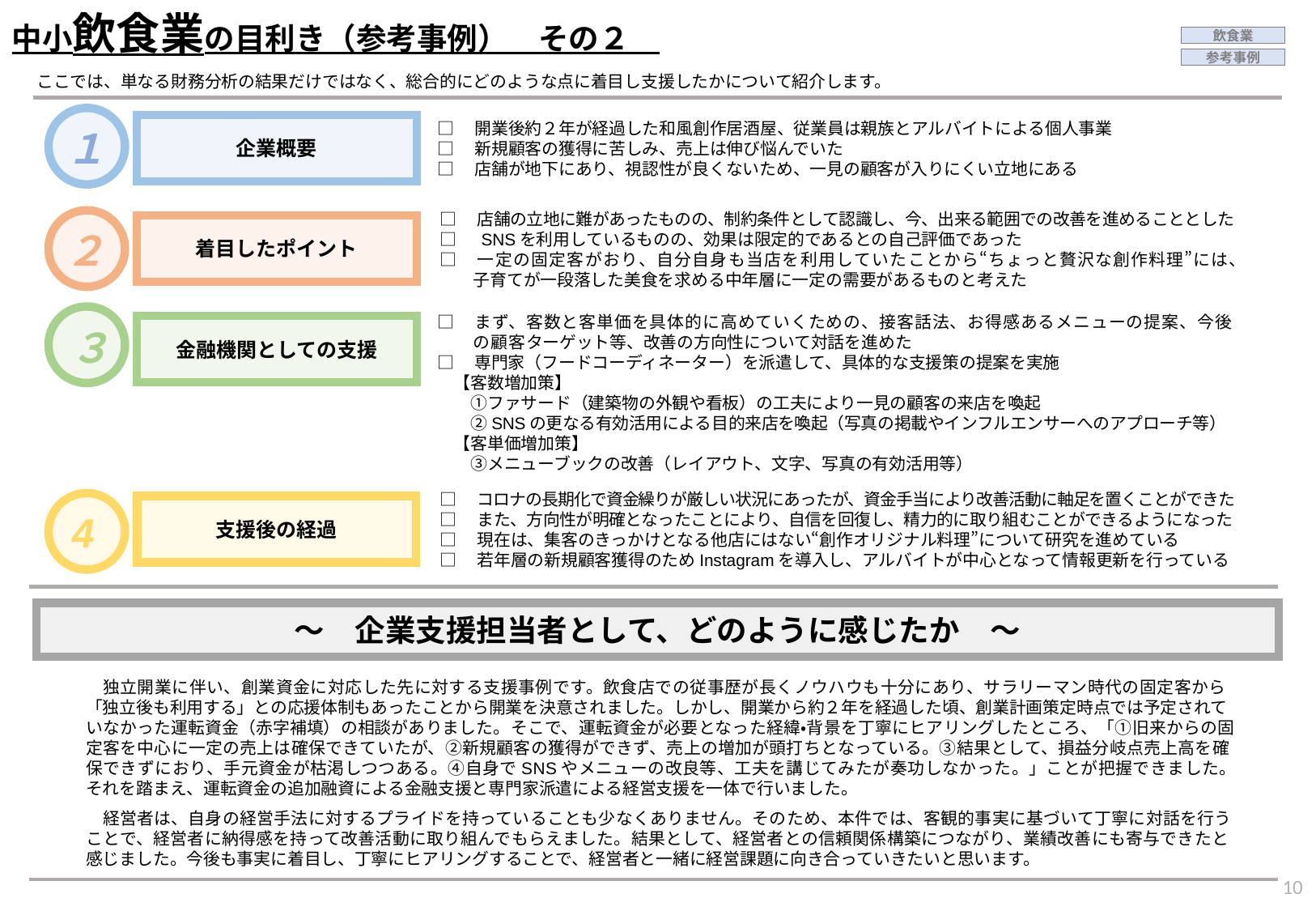

中小飲食業の目利き（参考事例）　その２
飲食業
参考事例
ここでは、単なる財務分析の結果だけではなく、総合的にどのような点に着目し支援したかについて紹介します。

１
企業概要
□　開業後約２年が経過した和風創作居酒屋、従業員は親族とアルバイトによる個人事業
□　新規顧客の獲得に苦しみ、売上は伸び悩んでいた
□　店舗が地下にあり、視認性が良くないため、一見の顧客が入りにくい立地にある
□　店舗の立地に難があったものの、制約条件として認識し、今、出来る範囲での改善を進めることとした
□　SNSを利用しているものの、効果は限定的であるとの自己評価であった
□　一定の固定客がおり、自分自身も当店を利用していたことから“ちょっと贅沢な創作料理”には、
　　子育てが一段落した美食を求める中年層に一定の需要があるものと考えた

着目したポイント
２
□　まず、客数と客単価を具体的に高めていくための、接客話法、お得感あるメニューの提案、今後
　　の顧客ターゲット等、改善の方向性について対話を進めた
□　専門家（フードコーディネーター）を派遣して、具体的な支援策の提案を実施
　【客数増加策】
　　①ファサード（建築物の外観や看板）の工夫により一見の顧客の来店を喚起
　　②SNSの更なる有効活用による目的来店を喚起（写真の掲載やインフルエンサーへのアプローチ等）
　【客単価増加策】
　　③メニューブックの改善（レイアウト、文字、写真の有効活用等）

金融機関としての支援
３
□　コロナの長期化で資金繰りが厳しい状況にあったが、資金手当により改善活動に軸足を置くことができた
□　また、方向性が明確となったことにより、自信を回復し、精力的に取り組むことができるようになった
□　現在は、集客のきっかけとなる他店にはない“創作オリジナル料理”について研究を進めている
□　若年層の新規顧客獲得のためInstagramを導入し、アルバイトが中心となって情報更新を行っている

支援後の経過
4
～　企業支援担当者として、どのように感じたか　～
　独立開業に伴い、創業資金に対応した先に対する支援事例です。飲食店での従事歴が長くノウハウも十分にあり、サラリーマン時代の固定客から「独立後も利用する」との応援体制もあったことから開業を決意されました。しかし、開業から約２年を経過した頃、創業計画策定時点では予定されていなかった運転資金（赤字補填）の相談がありました。そこで、運転資金が必要となった経緯・背景を丁寧にヒアリングしたところ、「①旧来からの固定客を中心に一定の売上は確保できていたが、②新規顧客の獲得ができず、売上の増加が頭打ちとなっている。③結果として、損益分岐点売上高を確保できずにおり、手元資金が枯渇しつつある。④自身でSNSやメニューの改良等、工夫を講じてみたが奏功しなかった。」ことが把握できました。それを踏まえ、運転資金の追加融資による金融支援と専門家派遣による経営支援を一体で行いました。
　経営者は、自身の経営手法に対するプライドを持っていることも少なくありません。そのため、本件では、客観的事実に基づいて丁寧に対話を行うことで、経営者に納得感を持って改善活動に取り組んでもらえました。結果として、経営者との信頼関係構築につながり、業績改善にも寄与できたと感じました。今後も事実に着目し、丁寧にヒアリングすることで、経営者と一緒に経営課題に向き合っていきたいと思います。
10